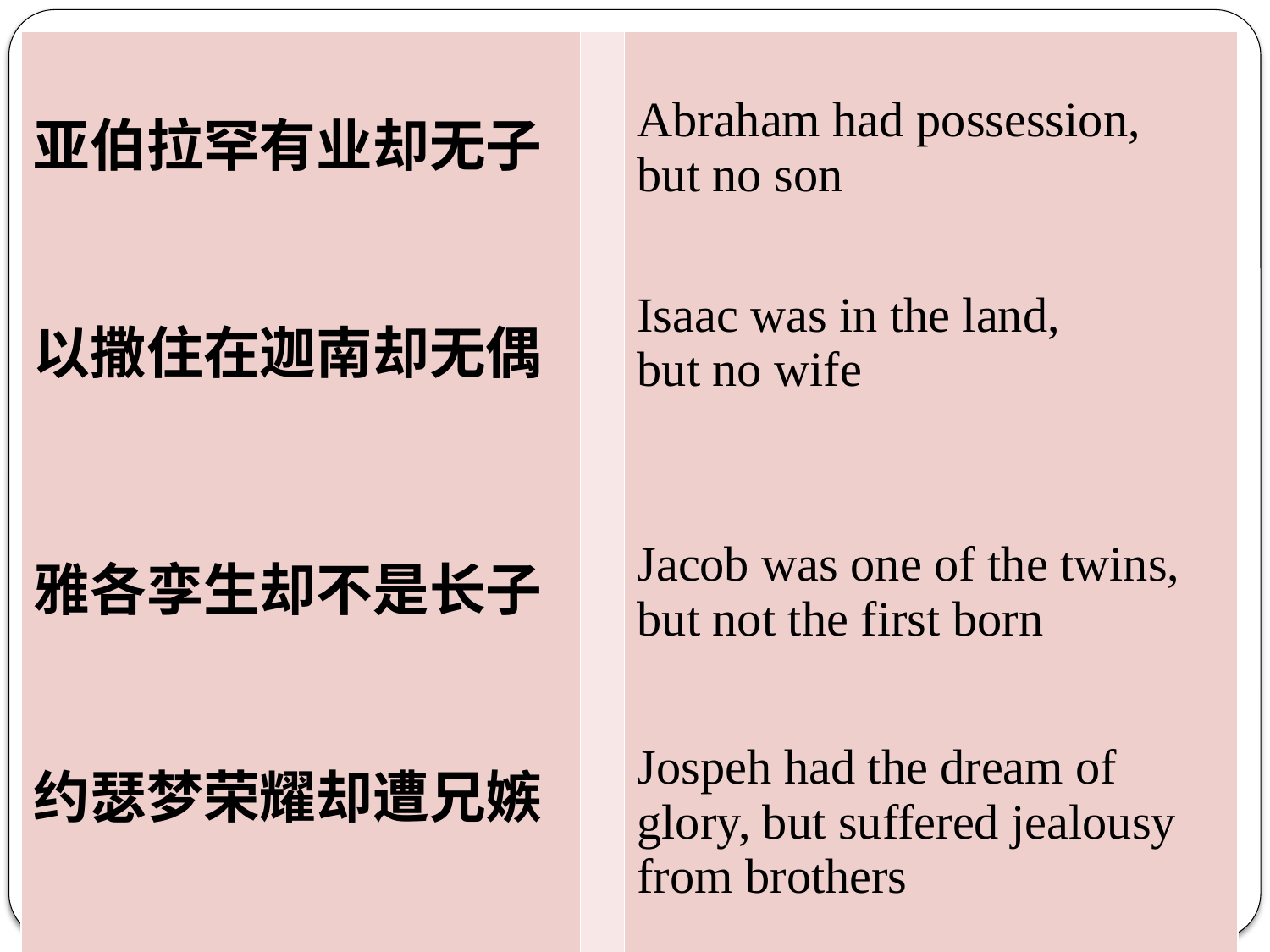

| 亚伯拉罕有业却无子 以撒住在迦南却无偶 |  | Abraham had possession, but no son Isaac was in the land, but no wife |
| --- | --- | --- |
| 雅各孪生却不是长子 约瑟梦荣耀却遭兄嫉 |  | Jacob was one of the twins, but not the first born Jospeh had the dream of glory, but suffered jealousy from brothers |